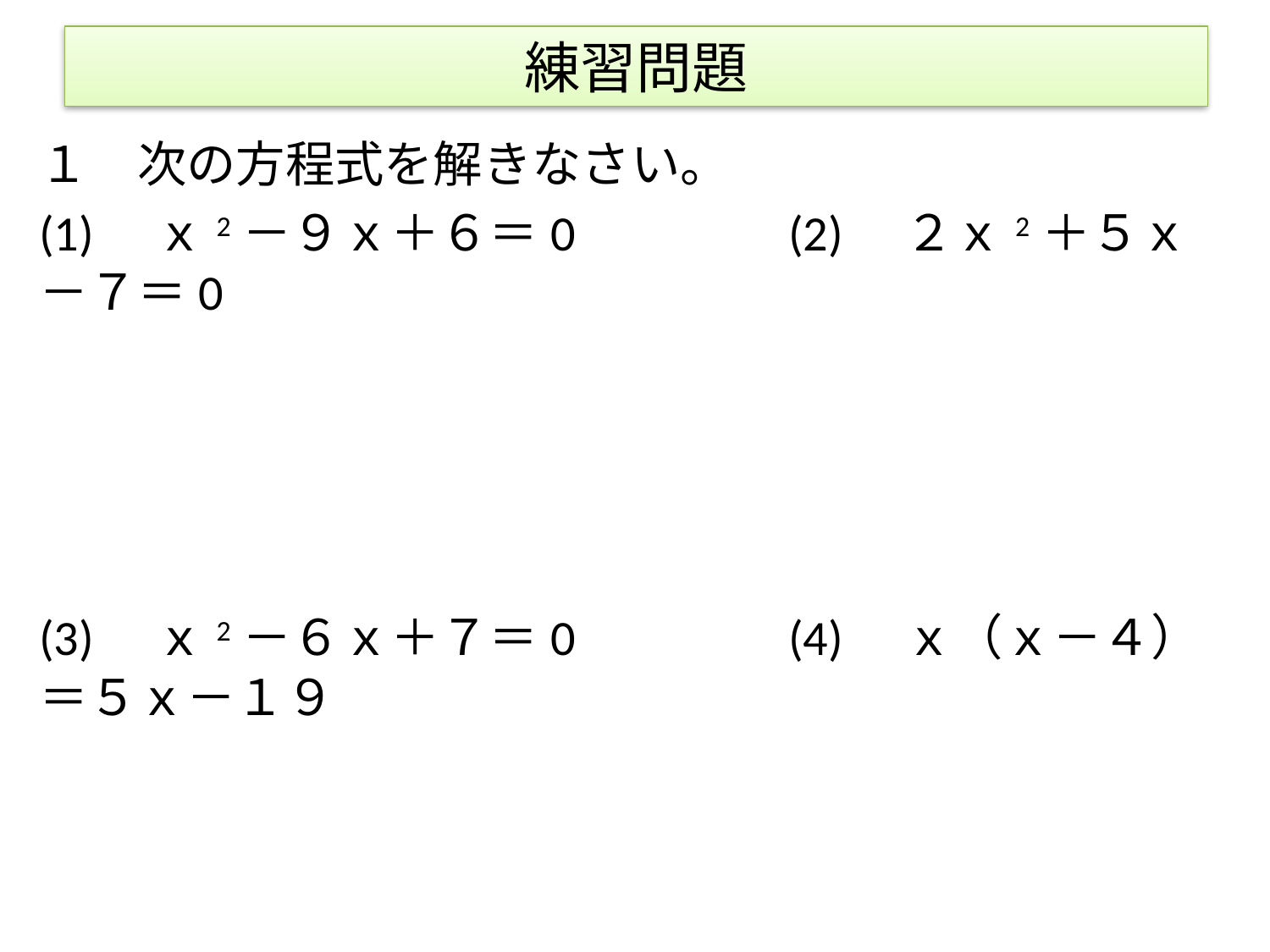

# 練習問題
１　次の方程式を解きなさい。
(1)　ｘ2－９ｘ＋６＝0                   (2)　２ｘ2＋５ｘ－７＝0

(3)　ｘ2－６ｘ＋７＝0                   (4)　ｘ（ｘ－４）＝５ｘ－１９